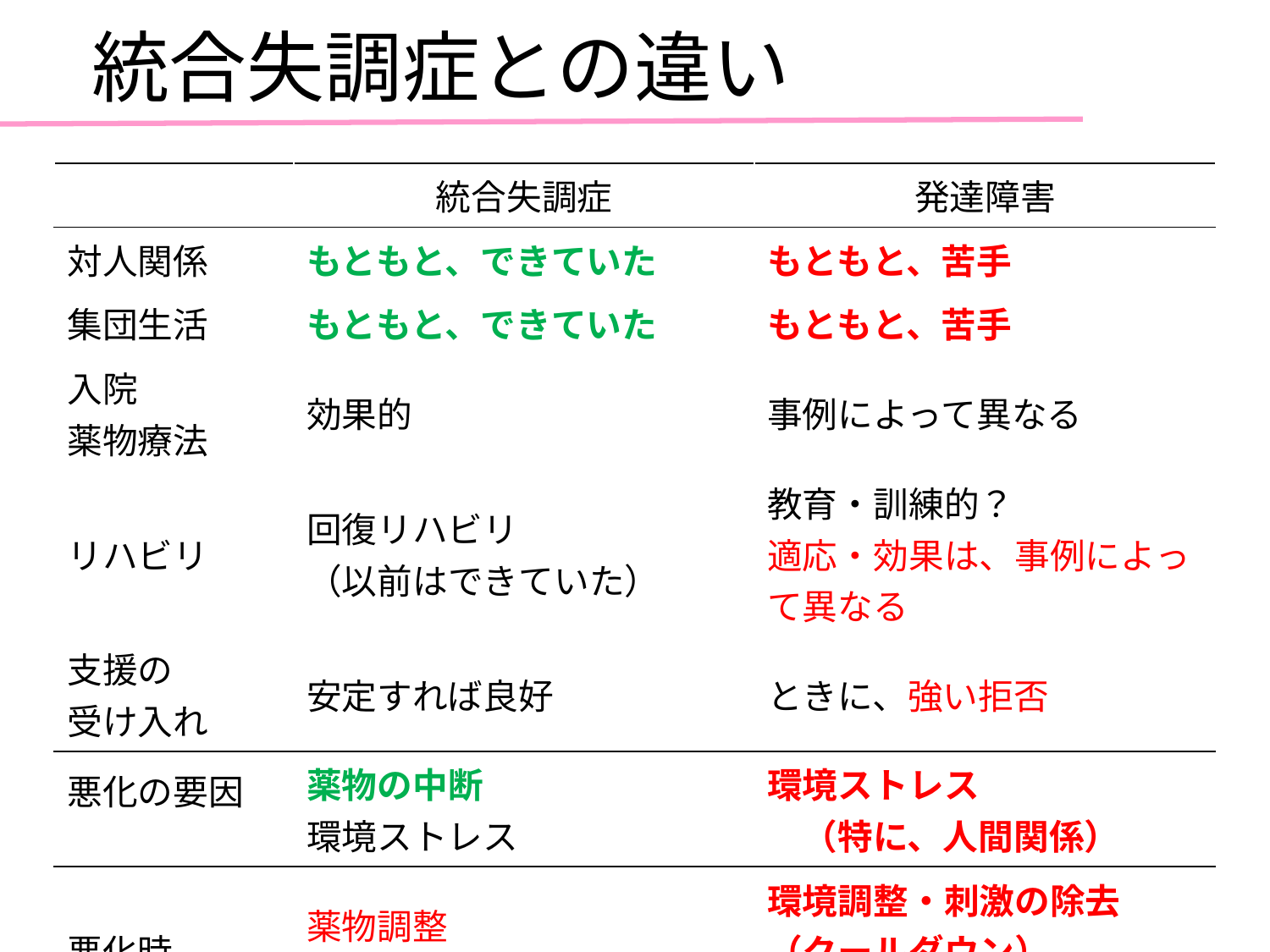

統合失調症との違い
|  | 統合失調症 | 発達障害 |
| --- | --- | --- |
| 対人関係 | もともと、できていた | もともと、苦手 |
| 集団生活 | もともと、できていた | もともと、苦手 |
| 入院 薬物療法 | 効果的 | 事例によって異なる |
| リハビリ | 回復リハビリ （以前はできていた） | 教育・訓練的？ 適応・効果は、事例によって異なる |
| 支援の 受け入れ | 安定すれば良好 | ときに、強い拒否 |
| 悪化の要因 | 薬物の中断 環境ストレス | 環境ストレス 　（特に、人間関係） |
| 悪化時 | 薬物調整 環境調整 | 環境調整・刺激の除去 （クールダウン） 補助的に、薬物療法 |